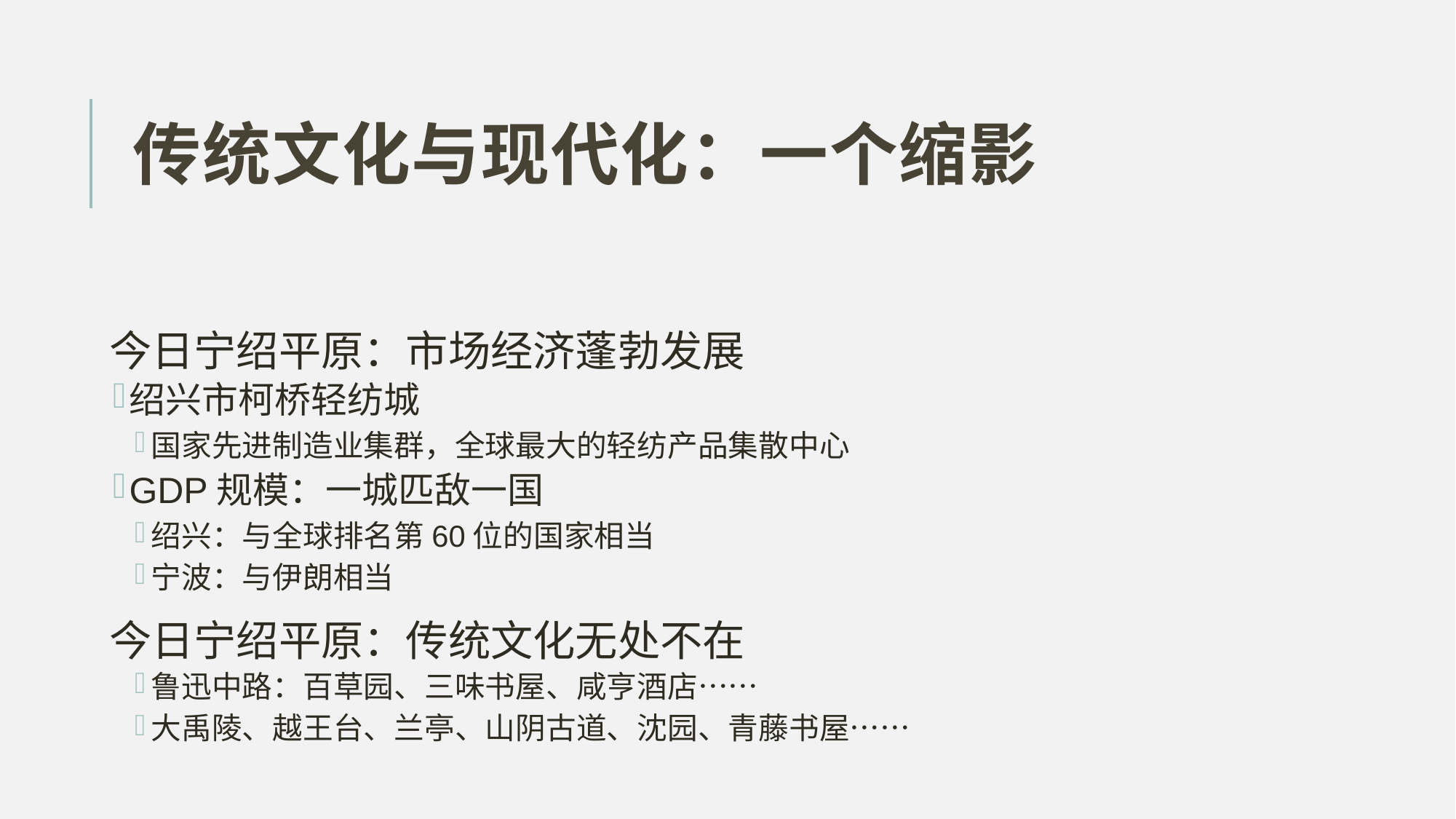

# 传统文化与现代化：一个缩影
今日宁绍平原：市场经济蓬勃发展
绍兴市柯桥轻纺城
国家先进制造业集群，全球最大的轻纺产品集散中心
GDP规模：一城匹敌一国
绍兴：与全球排名第60位的国家相当
宁波：与伊朗相当
今日宁绍平原：传统文化无处不在
鲁迅中路：百草园、三味书屋、咸亨酒店……
大禹陵、越王台、兰亭、山阴古道、沈园、青藤书屋……